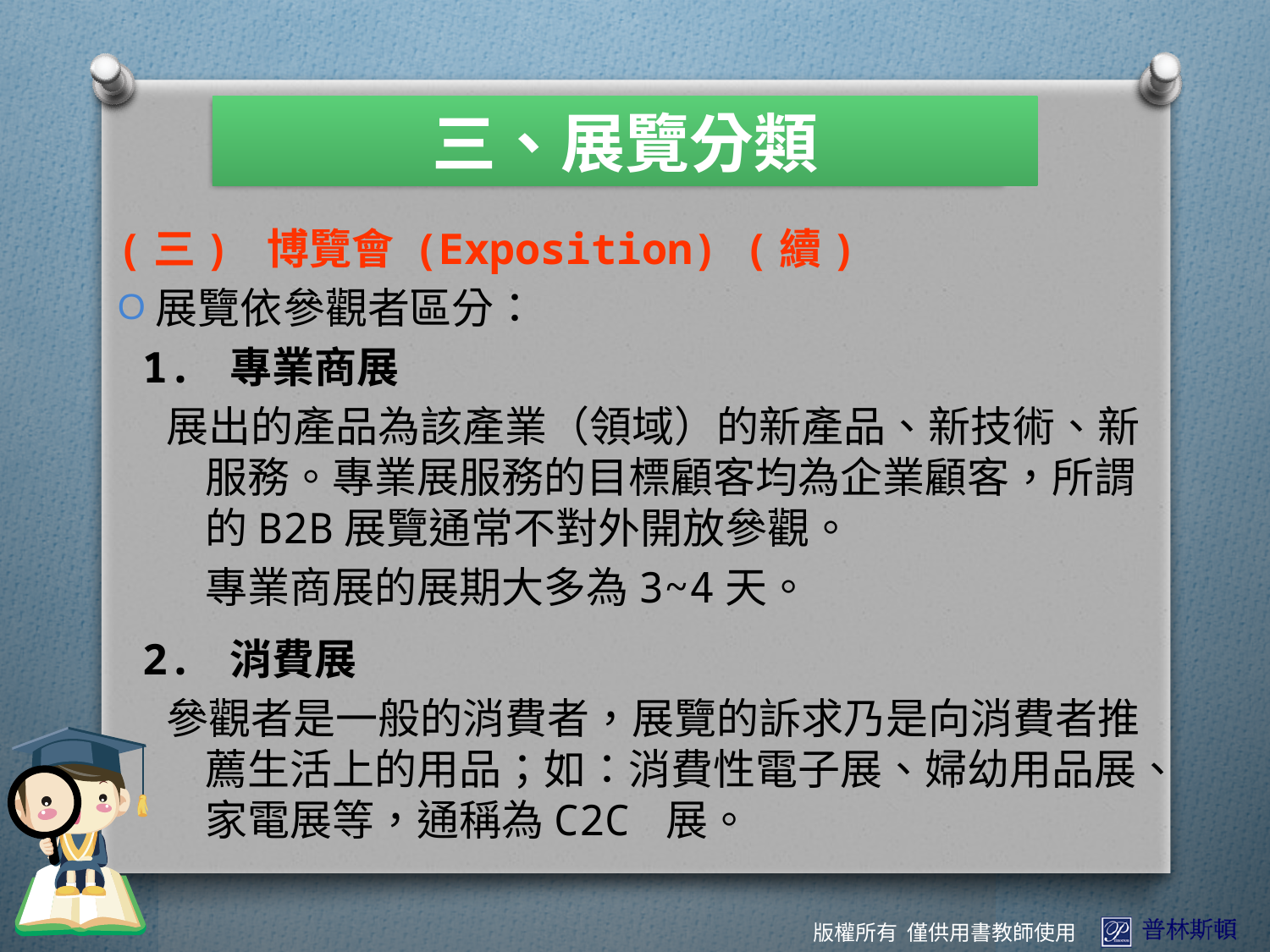

三、展覽分類
(三) 博覽會 (Exposition) (續)
展覽依參觀者區分：
 1. 專業商展
    展出的產品為該產業（領域）的新產品、新技術、新服務。專業展服務的目標顧客均為企業顧客，所謂的B2B展覽通常不對外開放參觀。
專業商展的展期大多為3~4天。
 2. 消費展
    參觀者是一般的消費者，展覽的訴求乃是向消費者推薦生活上的用品；如：消費性電子展、婦幼用品展、家電展等，通稱為C2C 展。